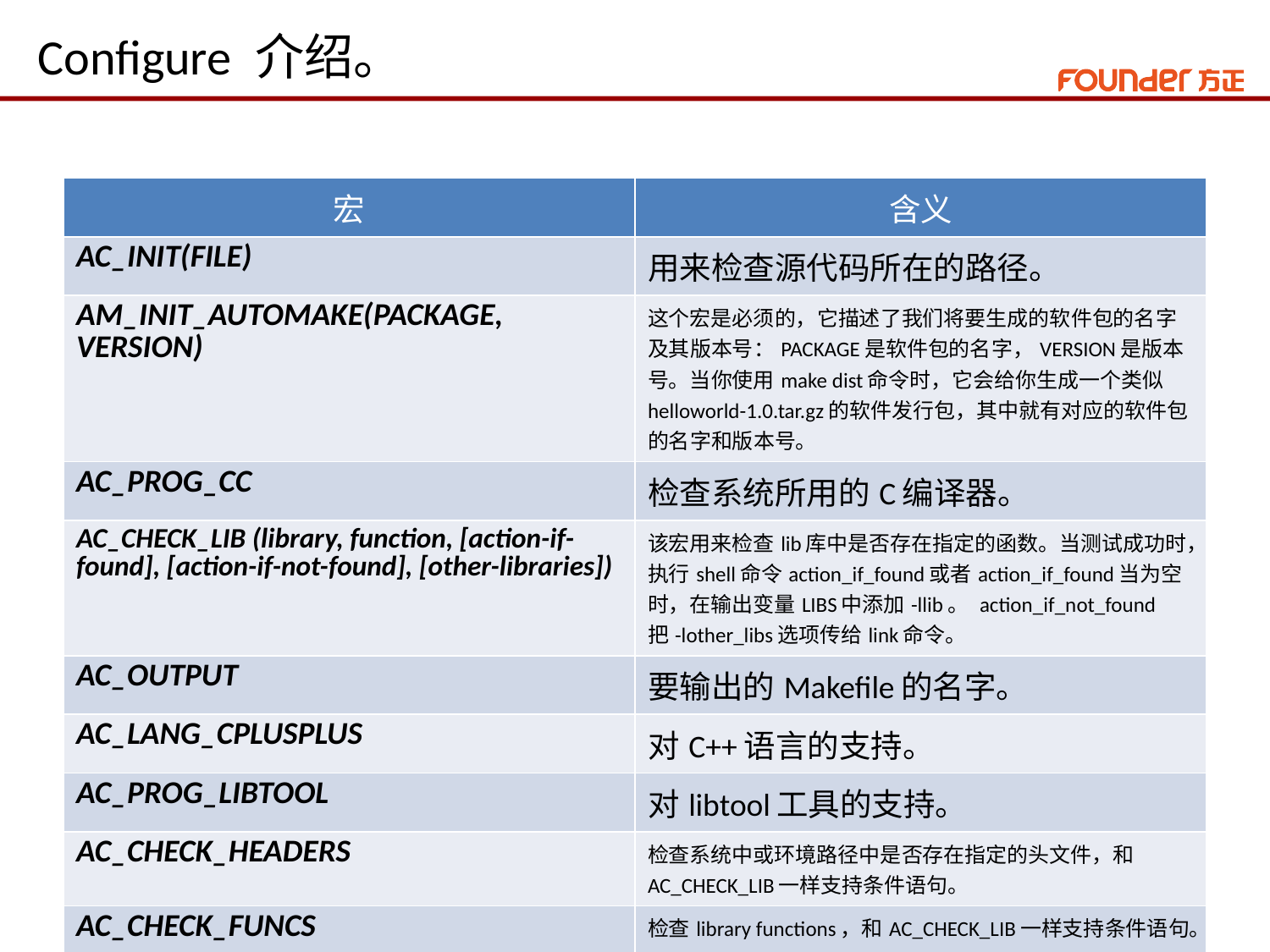

# Configure 介绍。
| 宏 | 含义 |
| --- | --- |
| AC\_INIT(FILE) | 用来检查源代码所在的路径。 |
| AM\_INIT\_AUTOMAKE(PACKAGE, VERSION) | 这个宏是必须的，它描述了我们将要生成的软件包的名字及其版本号：PACKAGE是软件包的名字，VERSION是版本号。当你使用make dist命令时，它会给你生成一个类似helloworld-1.0.tar.gz的软件发行包，其中就有对应的软件包的名字和版本号。 |
| AC\_PROG\_CC | 检查系统所用的C编译器。 |
| AC\_CHECK\_LIB (library, function, [action-if-found], [action-if-not-found], [other-libraries]) | 该宏用来检查lib库中是否存在指定的函数。当测试成功时，执行shell命令action\_if\_found或者action\_if\_found当为空时，在输出变量LIBS中添加-llib。 action\_if\_not\_found把-lother\_libs选项传给link命令。 |
| AC\_OUTPUT | 要输出的Makefile的名字。 |
| AC\_LANG\_CPLUSPLUS | 对C++语言的支持。 |
| AC\_PROG\_LIBTOOL | 对libtool工具的支持。 |
| AC\_CHECK\_HEADERS | 检查系统中或环境路径中是否存在指定的头文件，和AC\_CHECK\_LIB一样支持条件语句。 |
| AC\_CHECK\_FUNCS | 检查library functions，和AC\_CHECK\_LIB一样支持条件语句。 |